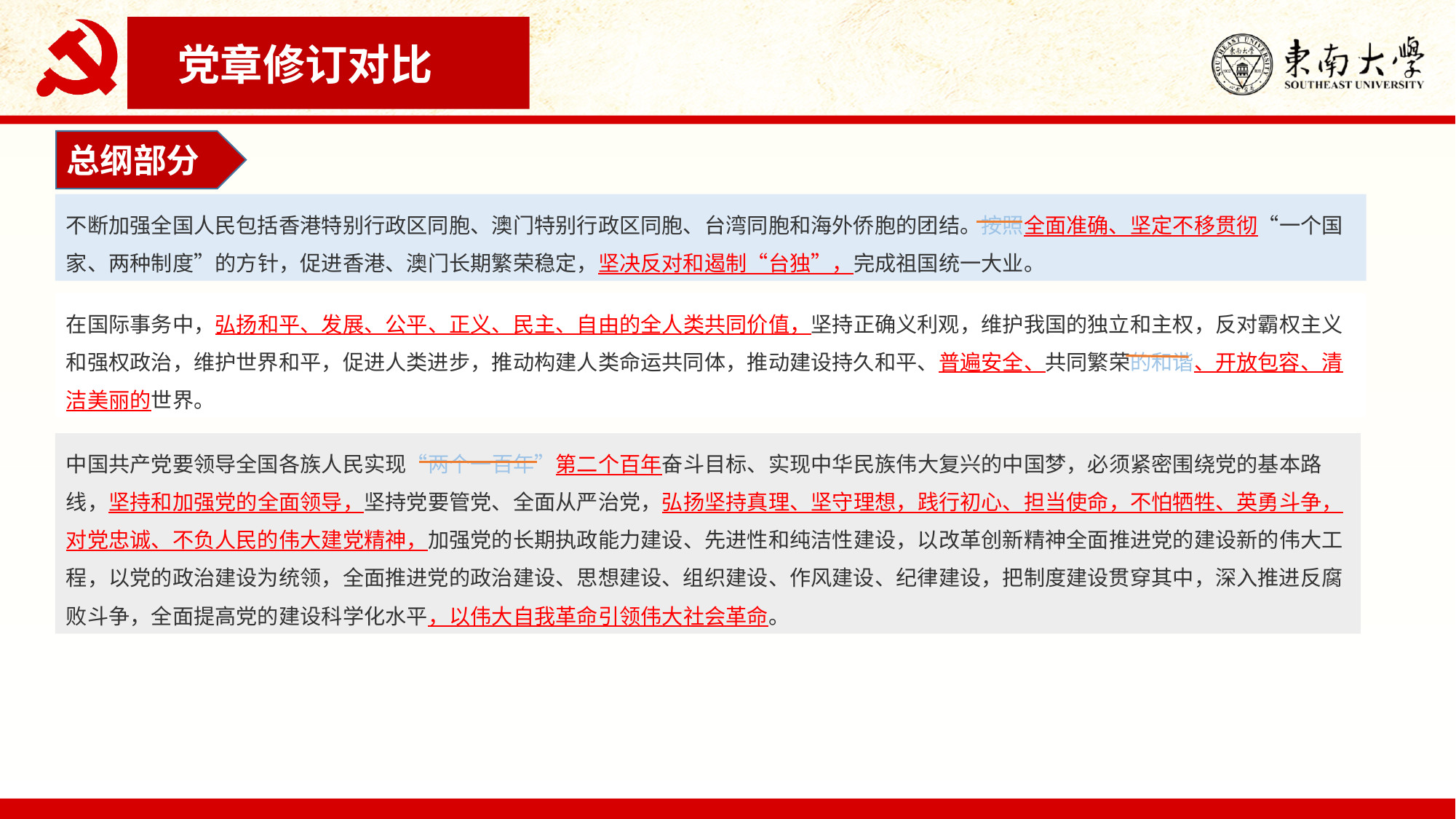

党章修订对比
总纲部分
不断加强全国人民包括香港特别行政区同胞、澳门特别行政区同胞、台湾同胞和海外侨胞的团结。按照全面准确、坚定不移贯彻“一个国家、两种制度”的方针，促进香港、澳门长期繁荣稳定，坚决反对和遏制“台独”，完成祖国统一大业。
在国际事务中，弘扬和平、发展、公平、正义、民主、自由的全人类共同价值，坚持正确义利观，维护我国的独立和主权，反对霸权主义和强权政治，维护世界和平，促进人类进步，推动构建人类命运共同体，推动建设持久和平、普遍安全、共同繁荣的和谐、开放包容、清洁美丽的世界。
中国共产党要领导全国各族人民实现“两个一百年”第二个百年奋斗目标、实现中华民族伟大复兴的中国梦，必须紧密围绕党的基本路线，坚持和加强党的全面领导，坚持党要管党、全面从严治党，弘扬坚持真理、坚守理想，践行初心、担当使命，不怕牺牲、英勇斗争，对党忠诚、不负人民的伟大建党精神，加强党的长期执政能力建设、先进性和纯洁性建设，以改革创新精神全面推进党的建设新的伟大工程，以党的政治建设为统领，全面推进党的政治建设、思想建设、组织建设、作风建设、纪律建设，把制度建设贯穿其中，深入推进反腐败斗争，全面提高党的建设科学化水平，以伟大自我革命引领伟大社会革命。